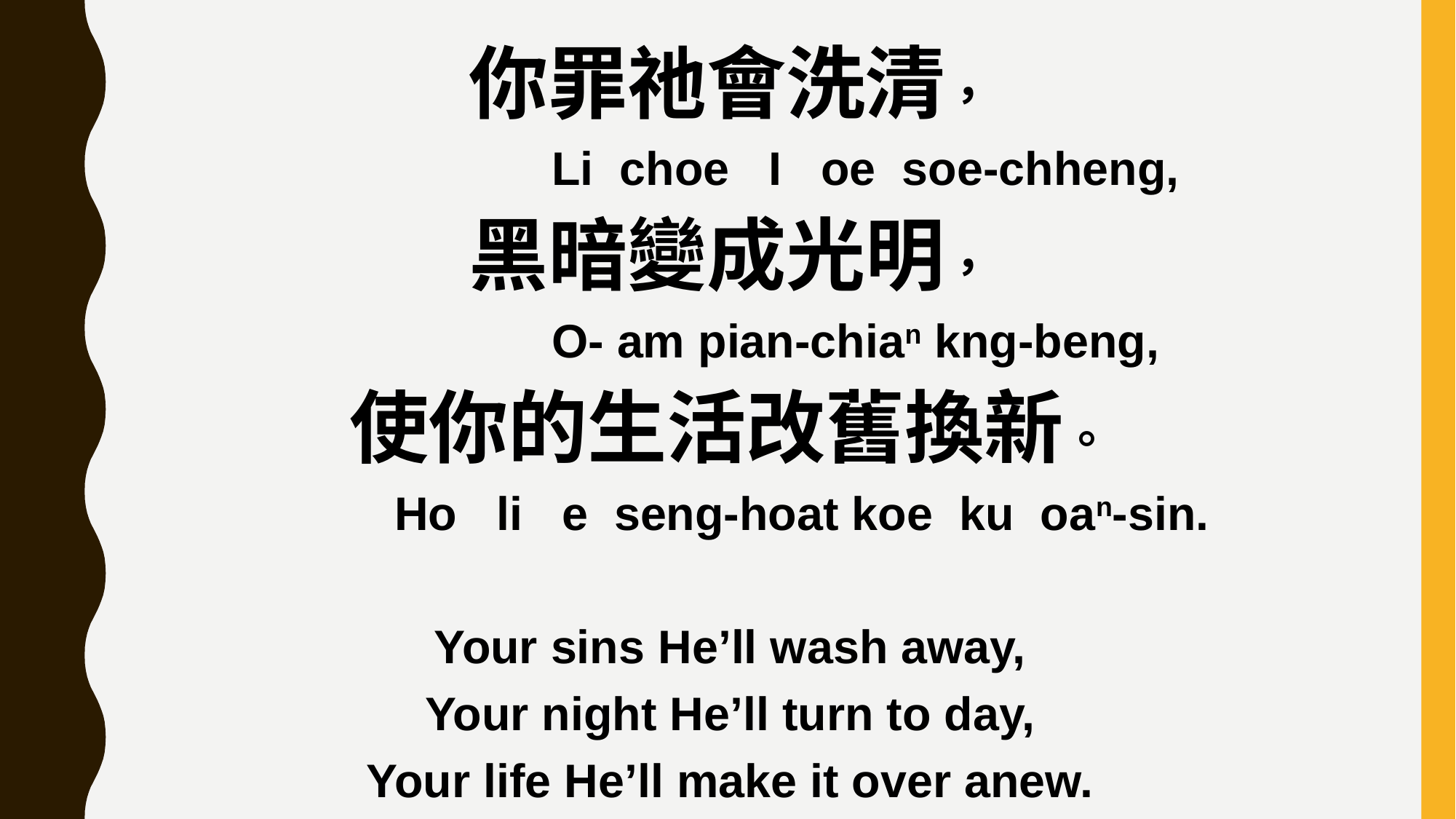

你罪祂會洗清，
                           Li  choe   I   oe  soe-chheng,
黑暗變成光明，
                           O- am pian-chian kng-beng,
使你的生活改舊換新。
               Ho   li   e  seng-hoat koe  ku  oan-sin.

Your sins He’ll wash away,
Your night He’ll turn to day,
Your life He’ll make it over anew.